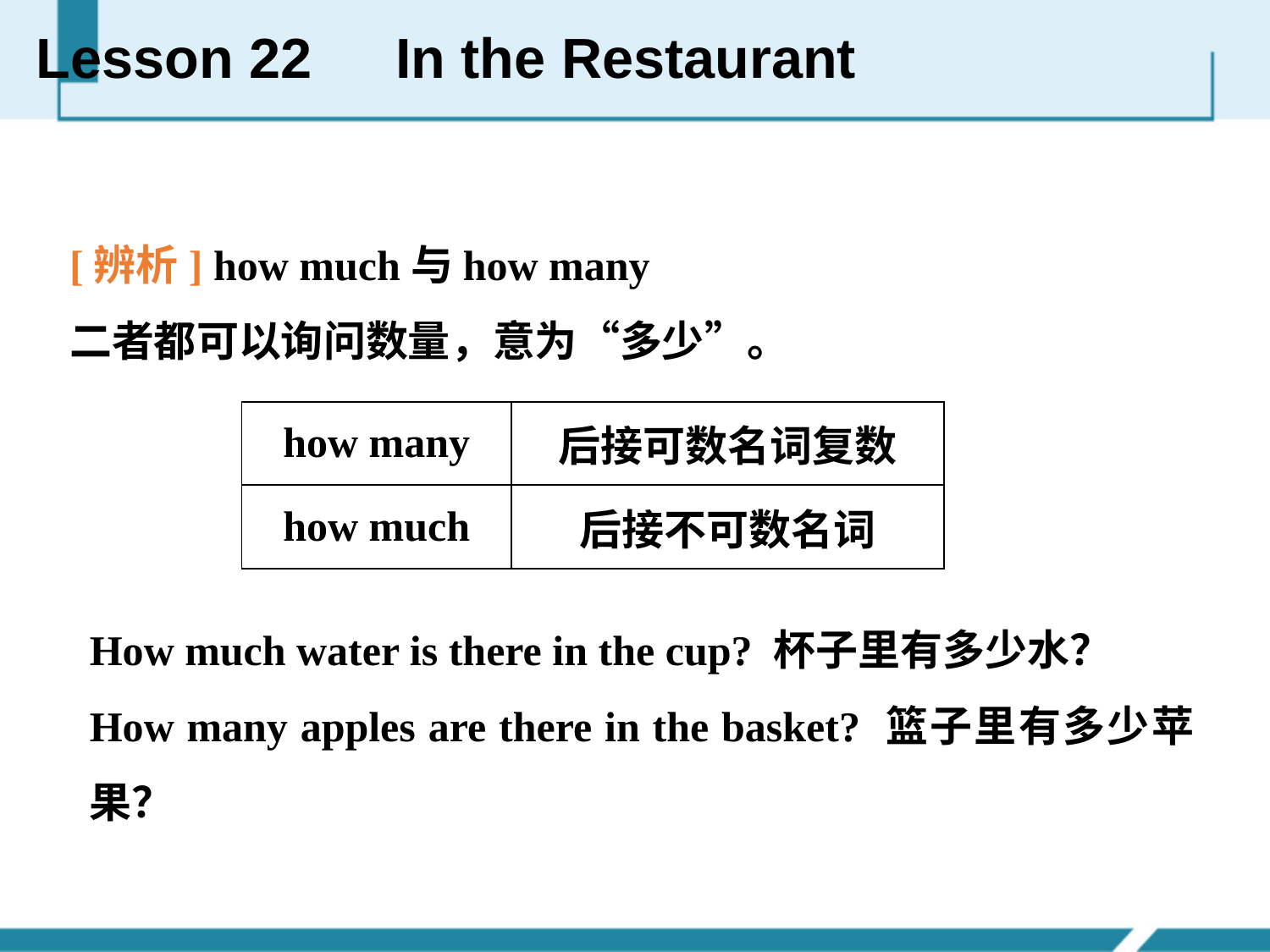

Lesson 22　In the Restaurant
[辨析] how much与how many
二者都可以询问数量，意为“多少”。
| how many | 后接可数名词复数 |
| --- | --- |
| how much | 后接不可数名词 |
How much water is there in the cup? 杯子里有多少水？
How many apples are there in the basket? 篮子里有多少苹果？